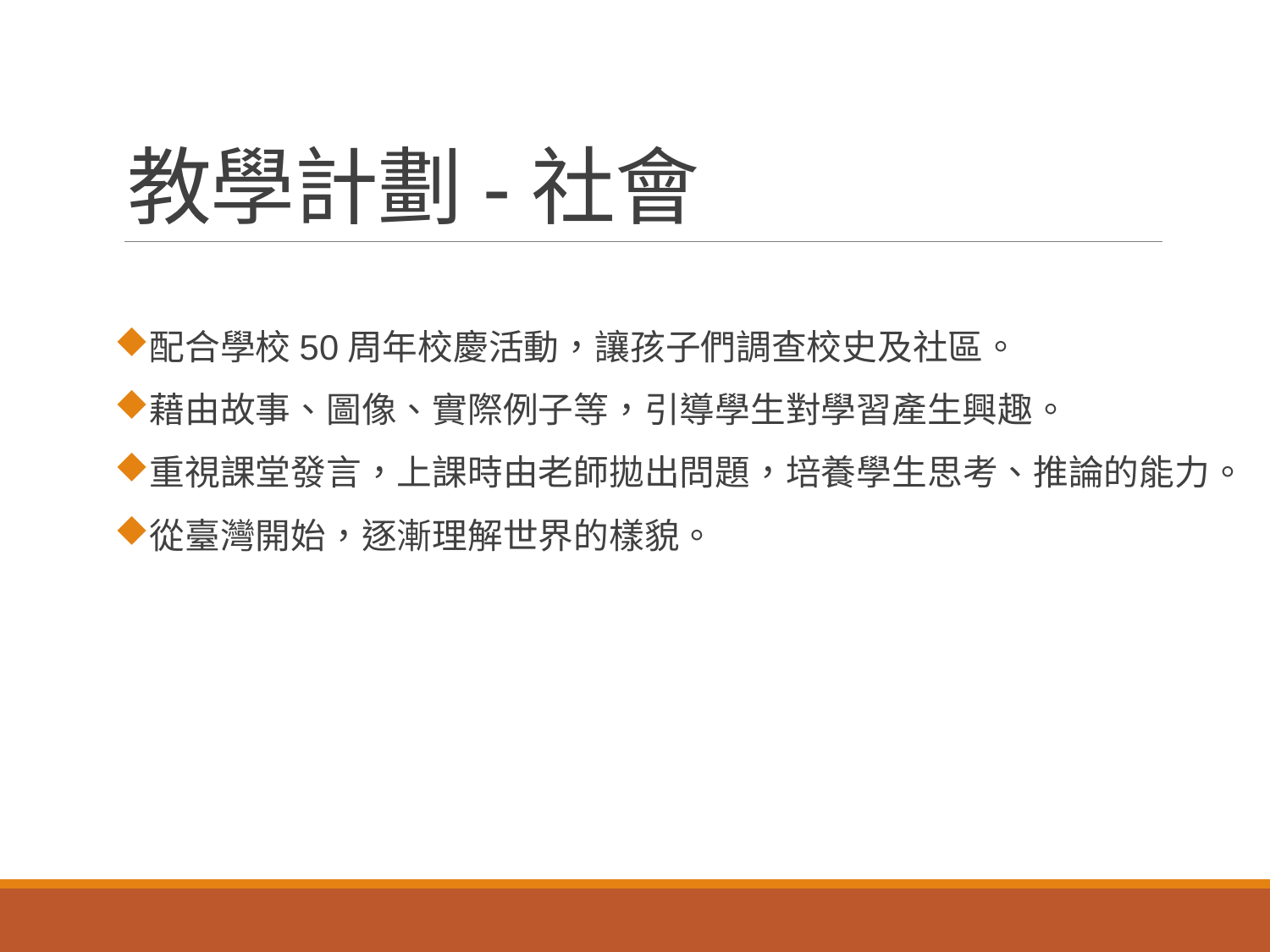

# 教學計劃-社會

配合學校50周年校慶活動，讓孩子們調查校史及社區。
藉由故事、圖像、實際例子等，引導學生對學習產生興趣。
重視課堂發言，上課時由老師拋出問題，培養學生思考、推論的能力。
從臺灣開始，逐漸理解世界的樣貌。